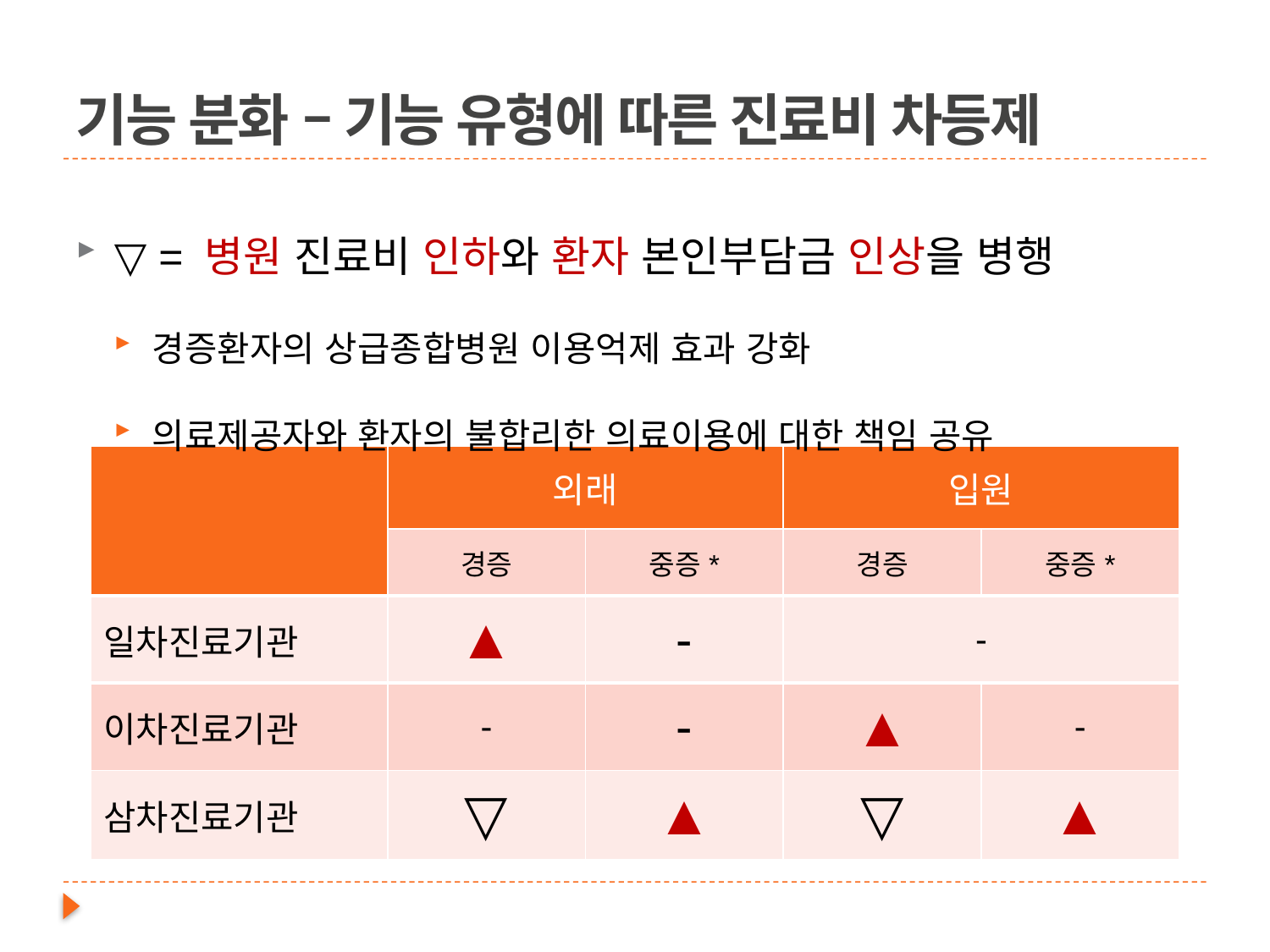

# 기능 분화 – 기능 유형에 따른 진료비 차등제
▽ = 병원 진료비 인하와 환자 본인부담금 인상을 병행
경증환자의 상급종합병원 이용억제 효과 강화
의료제공자와 환자의 불합리한 의료이용에 대한 책임 공유
|  | 외래 |  | 입원 |  |
| --- | --- | --- | --- | --- |
|  | 경증 | 중증\* | 경증 | 중증\* |
| 일차진료기관 | ▲ | - | - |  |
| 이차진료기관 | - | - | ▲ | - |
| 삼차진료기관 | ▽ | ▲ | ▽ | ▲ |